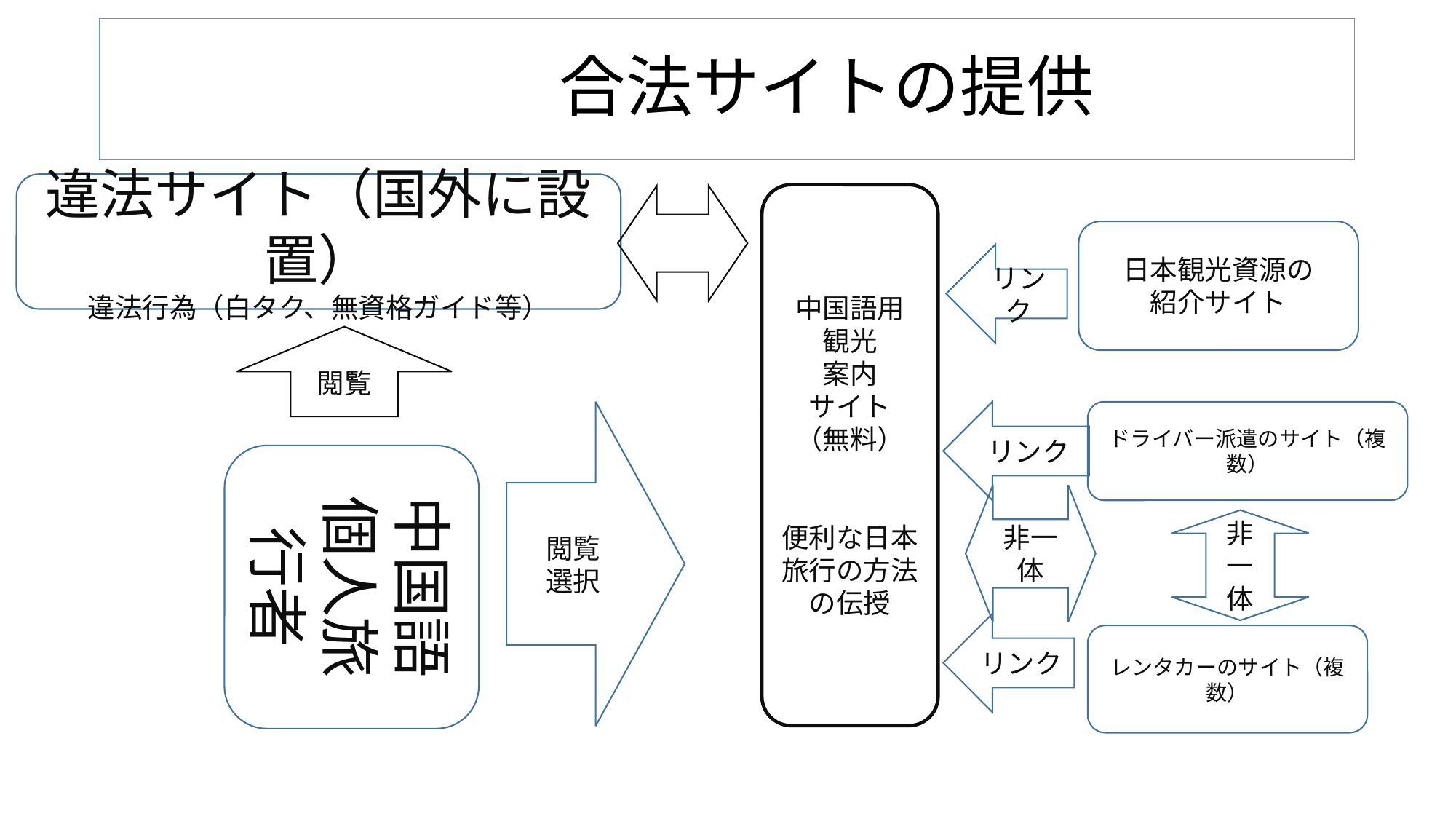

# 合法サイトの提供
違法サイト（国外に設置）
違法行為（白タク、無資格ガイド等）

中国語用
観光
案内
サイト
（無料）

便利な日本旅行の方法の伝授
日本観光資源の
紹介サイト
リンク
閲覧
閲覧
選択
リンク
ドライバー派遣のサイト（複数）
中国語個人旅行者
非一体
非一体
リンク
レンタカーのサイト（複数）